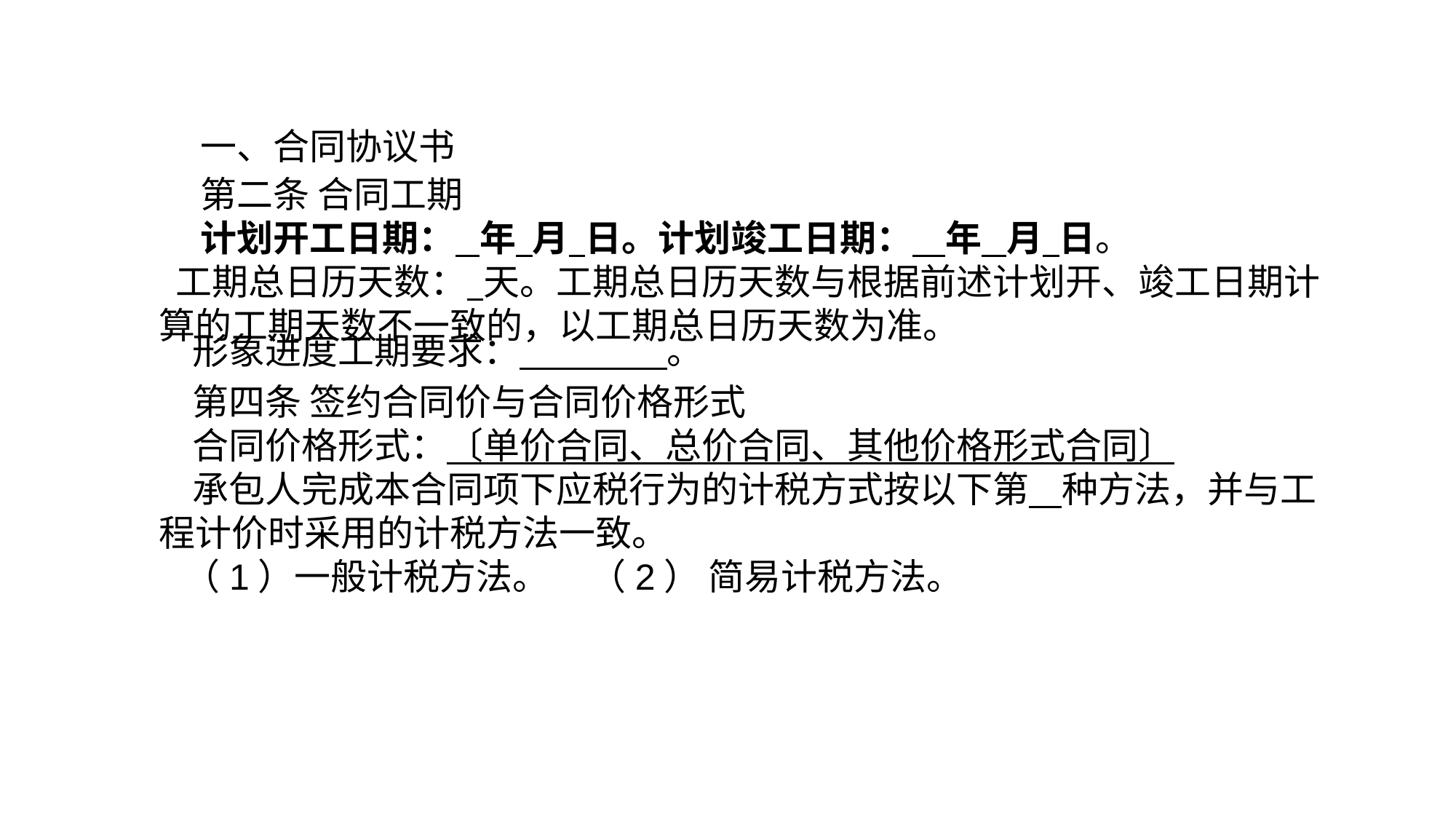

一、合同协议书

    第二条 合同工期
    计划开工日期：   年  月  日。计划竣工日期：    年   月  日。
 工期总日历天数：  天。工期总日历天数与根据前述计划开、竣工日期计算的工期天数不一致的，以工期总日历天数为准。
   形象进度工期要求：                  。

   第四条 签约合同价与合同价格形式
   合同价格形式：〔单价合同、总价合同、其他价格形式合同〕
   承包人完成本合同项下应税行为的计税方式按以下第    种方法，并与工程计价时采用的计税方法一致。
  （1）一般计税方法。     （2） 简易计税方法。